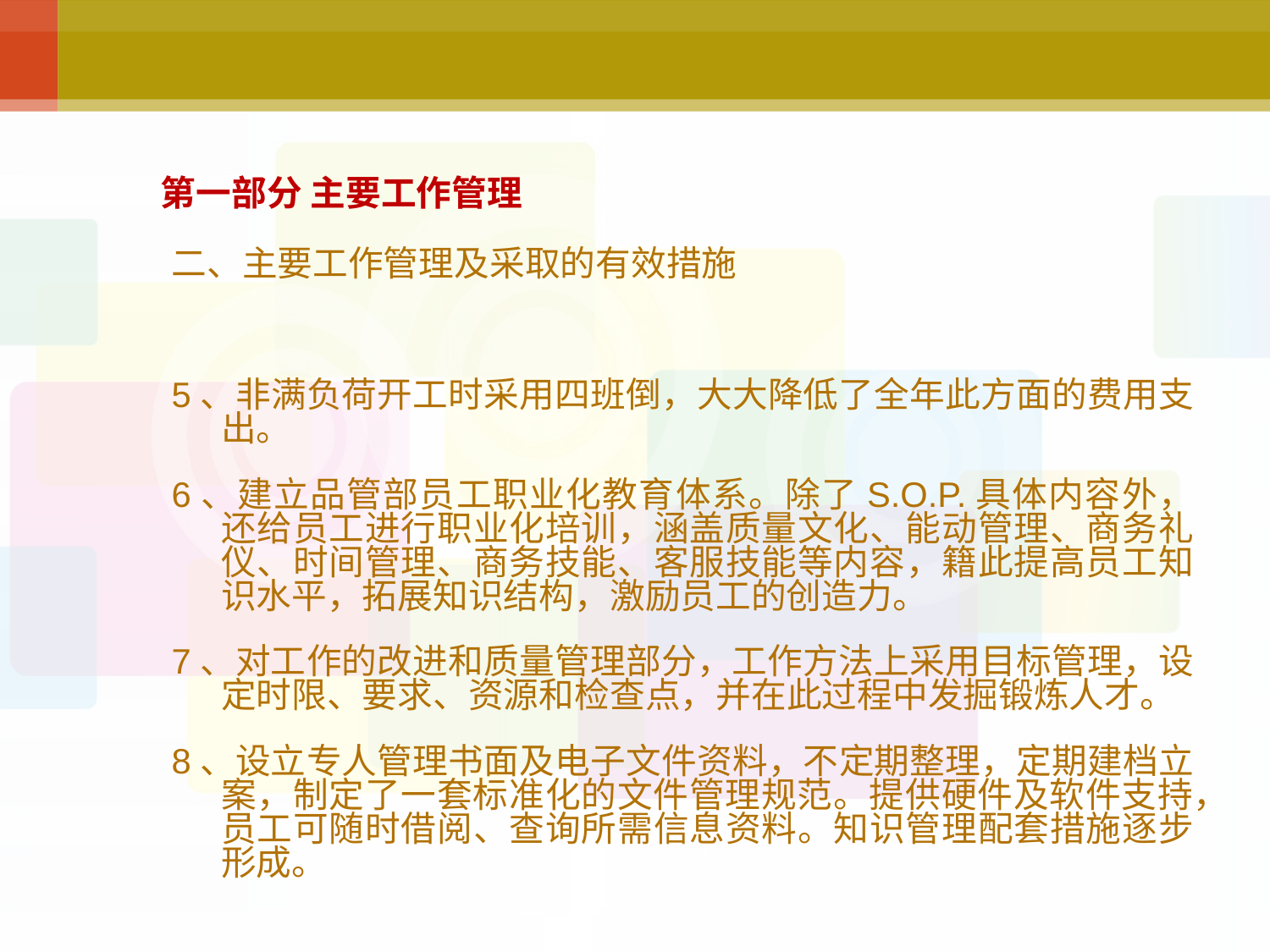

# 第一部分 主要工作管理
二、主要工作管理及采取的有效措施

5、非满负荷开工时采用四班倒，大大降低了全年此方面的费用支出。
6、建立品管部员工职业化教育体系。除了S.O.P.具体内容外，还给员工进行职业化培训，涵盖质量文化、能动管理、商务礼仪、时间管理、商务技能、客服技能等内容，籍此提高员工知识水平，拓展知识结构，激励员工的创造力。
7、对工作的改进和质量管理部分，工作方法上采用目标管理，设定时限、要求、资源和检查点，并在此过程中发掘锻炼人才。
8、设立专人管理书面及电子文件资料，不定期整理，定期建档立案，制定了一套标准化的文件管理规范。提供硬件及软件支持，员工可随时借阅、查询所需信息资料。知识管理配套措施逐步形成。